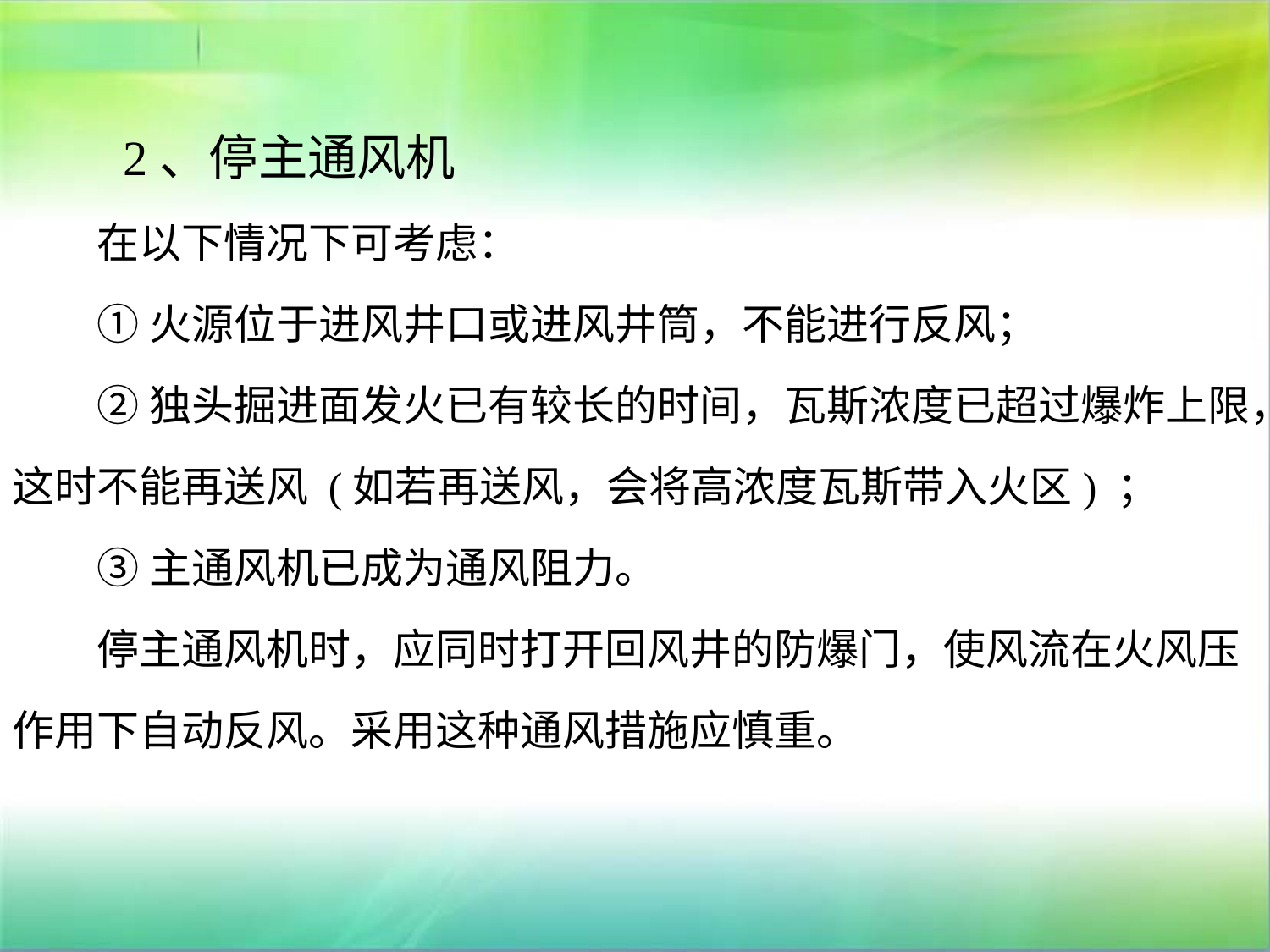

2、停主通风机
　　在以下情况下可考虑：
　　① 火源位于进风井口或进风井筒，不能进行反风；
　　② 独头掘进面发火已有较长的时间，瓦斯浓度已超过爆炸上限，这时不能再送风 (如若再送风，会将高浓度瓦斯带入火区) ；
　　③ 主通风机已成为通风阻力。
　　停主通风机时，应同时打开回风井的防爆门，使风流在火风压作用下自动反风。采用这种通风措施应慎重。